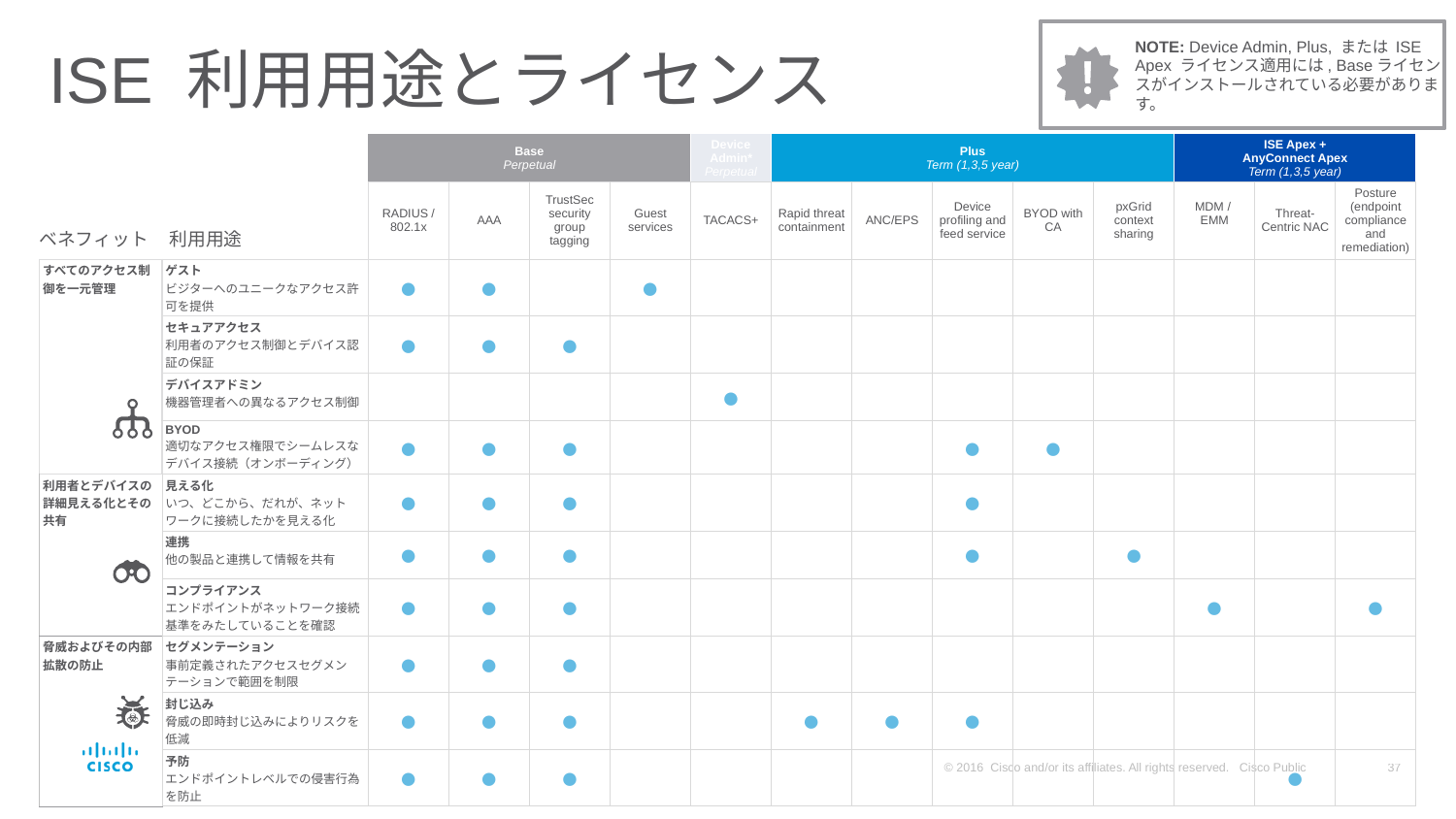

NOTE: Device Admin, Plus, または ISE Apex ライセンス適用には, Baseライセンスがインストールされている必要があります。
# ISE 利用用途とライセンス

|  |  | Base Perpetual |  |  |  | Device Admin\* Perpetual | Plus Term (1,3,5 year) |  |  |  |  | ISE Apex + AnyConnect Apex Term (1,3,5 year) |  |  |
| --- | --- | --- | --- | --- | --- | --- | --- | --- | --- | --- | --- | --- | --- | --- |
|  |  | RADIUS / 802.1x | AAA | TrustSec security group tagging | Guest services | TACACS+ | Rapid threat containment | ANC/EPS | Device profiling and feed service | BYOD with CA | pxGrid context sharing | MDM / EMM | Threat-Centric NAC | Posture (endpoint compliance and remediation) |
| すべてのアクセス制御を一元管理 | ゲスト ビジターへのユニークなアクセス許可を提供 | ● | ● |  | ● |  |  |  |  |  |  |  |  |  |
|  | セキュアアクセス 利用者のアクセス制御とデバイス認証の保証 | ● | ● | ● |  |  |  |  |  |  |  |  |  |  |
|  | デバイスアドミン 機器管理者への異なるアクセス制御 |  |  |  |  | ● |  |  |  |  |  |  |  |  |
|  | BYOD 適切なアクセス権限でシームレスなデバイス接続（オンボーディング） | ● | ● | ● |  |  |  |  | ● | ● |  |  |  |  |
| 利用者とデバイスの詳細見える化とその共有 | 見える化 いつ、どこから、だれが、ネットワークに接続したかを見える化 | ● | ● | ● |  |  |  |  | ● |  |  |  |  |  |
|  | 連携 他の製品と連携して情報を共有 | ● | ● | ● |  |  |  |  | ● |  | ● |  |  |  |
|  | コンプライアンス エンドポイントがネットワーク接続基準をみたしていることを確認 | ● | ● | ● |  |  |  |  |  |  |  | ● |  | ● |
| 脅威およびその内部拡散の防止 | セグメンテーション 事前定義されたアクセスセグメンテーションで範囲を制限 | ● | ● | ● |  |  |  |  |  |  |  |  |  |  |
|  | 封じ込み 脅威の即時封じ込みによりリスクを低減 | ● | ● | ● |  |  | ● | ● | ● |  |  |  |  |  |
|  | 予防 エンドポイントレベルでの侵害行為を防止 | ● | ● | ● |  |  |  |  |  |  |  |  | ● |  |
ベネフィット
利用用途